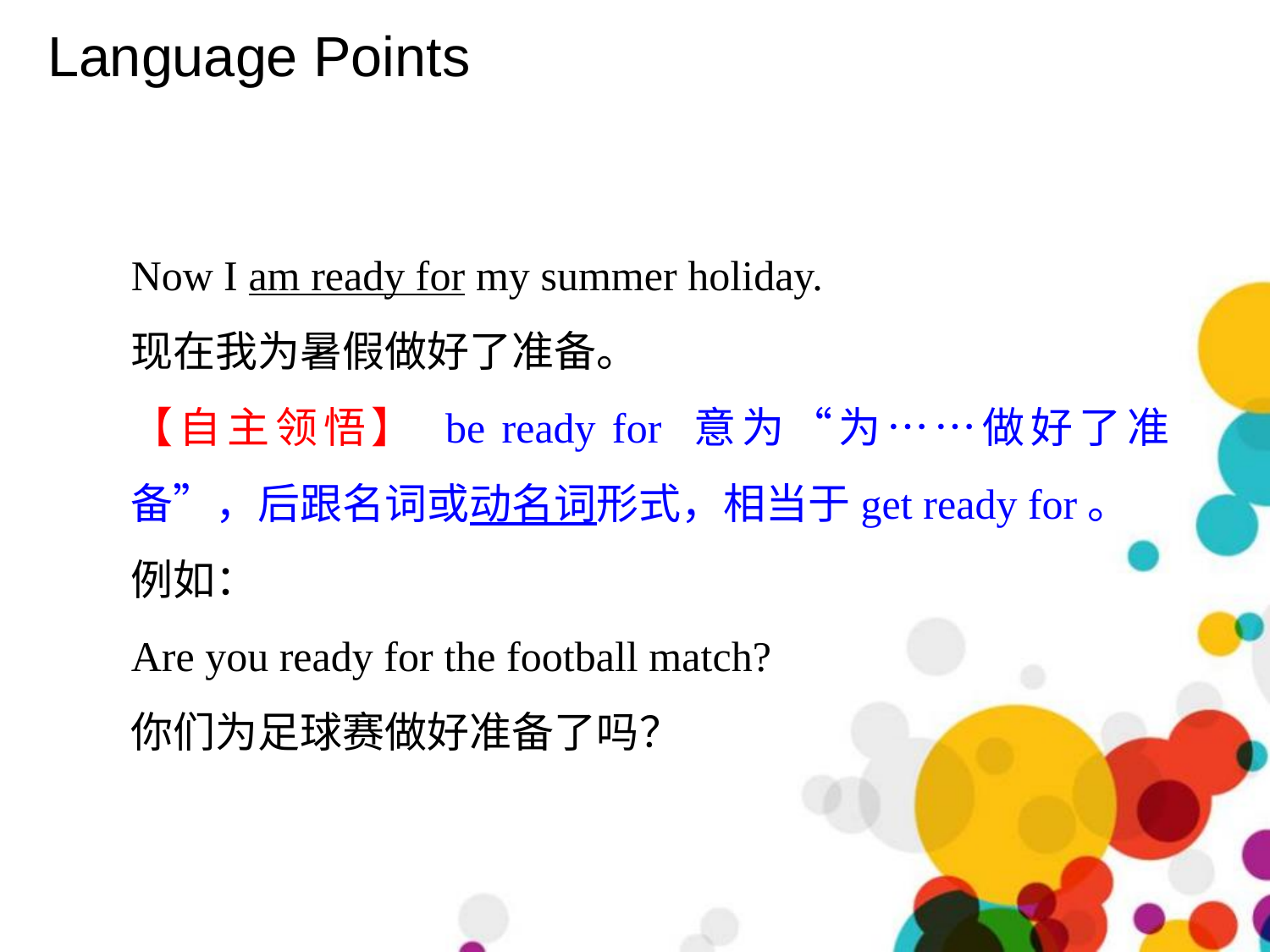

Language Points
1
Now I am ready for my summer holiday.
现在我为暑假做好了准备。
【自主领悟】 be ready for 意为“为……做好了准备”，后跟名词或动名词形式，相当于get ready for。
例如：
Are you ready for the football match?
你们为足球赛做好准备了吗？